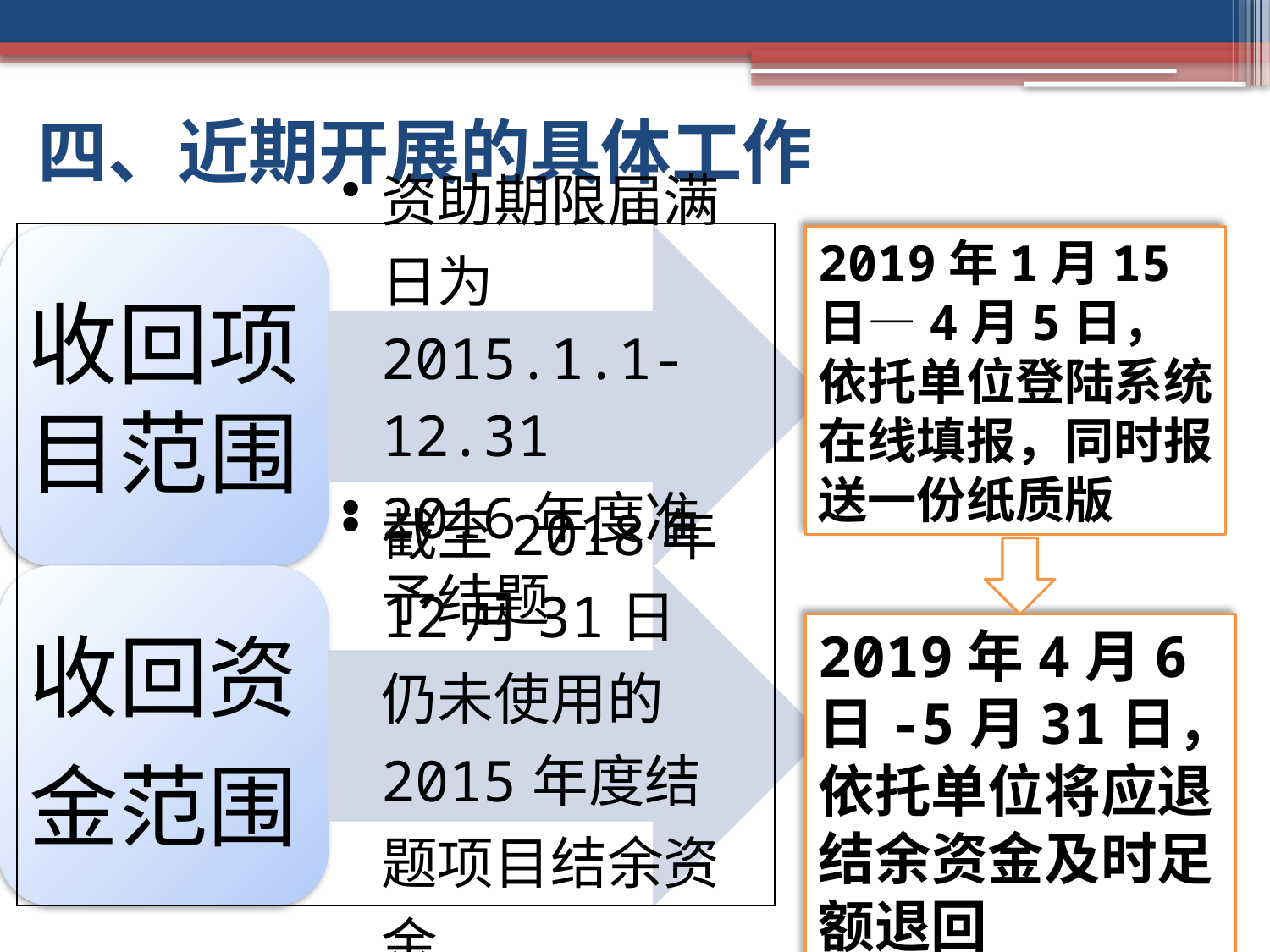

# 四、近期开展的具体工作

|  |
| --- |
收回项目范围
资助期限届满日为2015.1.1-12.31
收回资金范围
2019年1月15日—4月5日，依托单位登陆系统在线填报，同时报送一份纸质版

2019年4月6日-5月31日，依托单位将应退结余资金及时足额退回